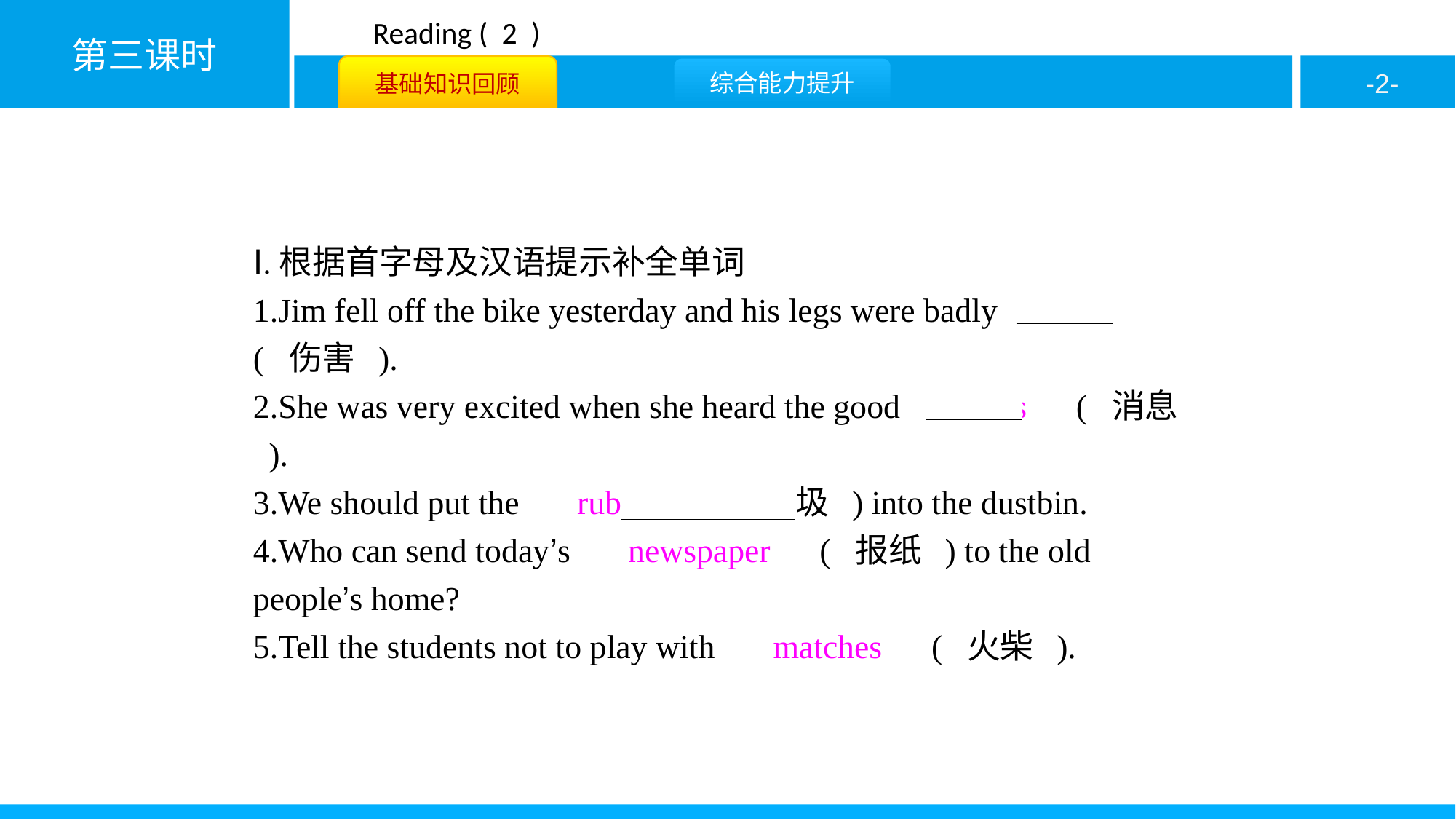

Ⅰ.根据首字母及汉语提示补全单词
1.Jim fell off the bike yesterday and his legs were badly 　hurt　(  伤害  ).
2.She was very excited when she heard the good 　news　(  消息  ).
3.We should put the 　rubbish　(  垃圾  ) into the dustbin.
4.Who can send today’s 　newspaper　(  报纸  ) to the old people’s home?
5.Tell the students not to play with 　matches　(  火柴  ).